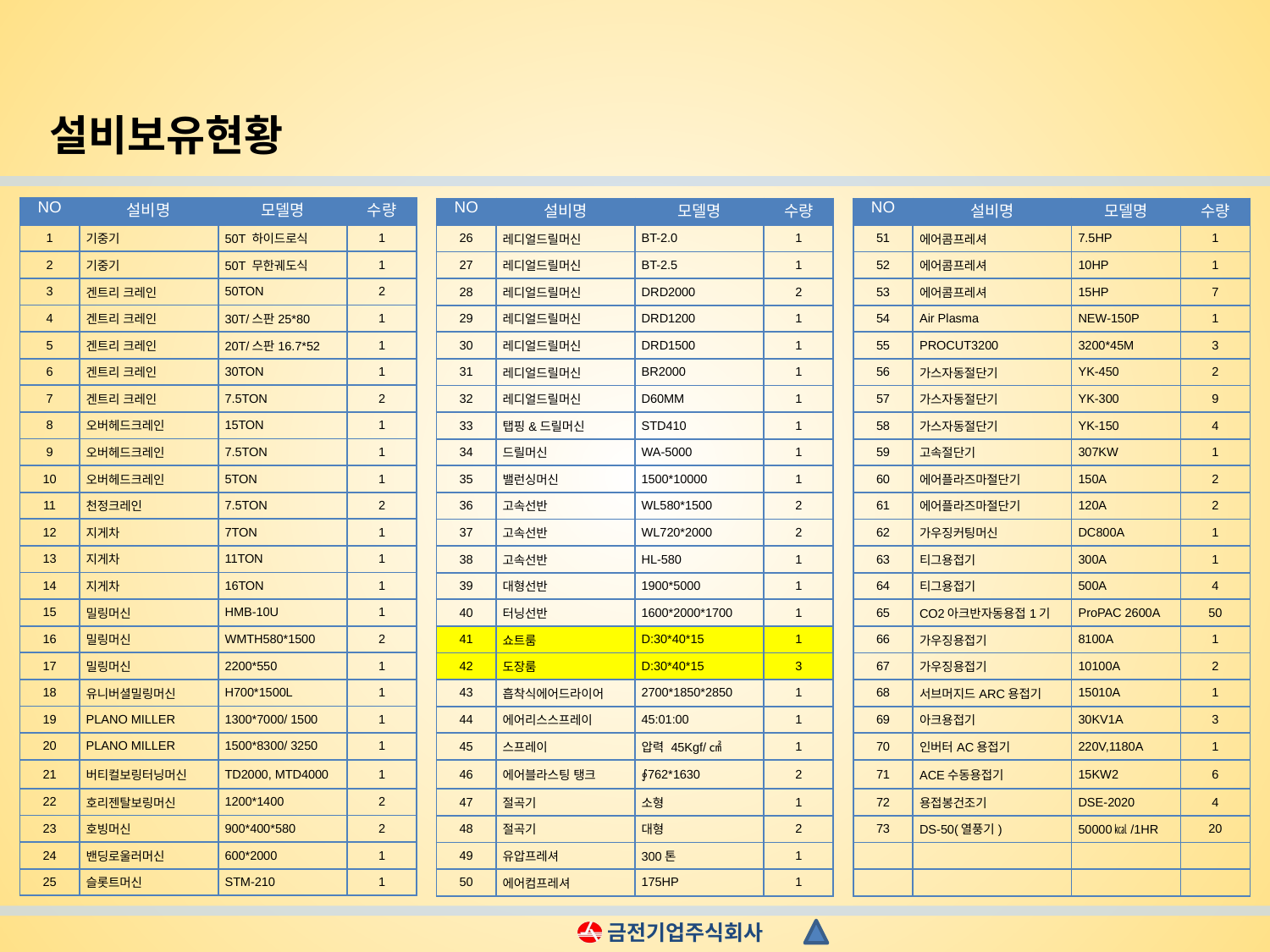

설비보유현황

| NO | 설비명 | 모델명 | 수량 |
| --- | --- | --- | --- |
| 1 | 기중기 | 50T 하이드로식 | 1 |
| 2 | 기중기 | 50T 무한궤도식 | 1 |
| 3 | 겐트리 크레인 | 50TON | 2 |
| 4 | 겐트리 크레인 | 30T/스판25\*80 | 1 |
| 5 | 겐트리 크레인 | 20T/스판16.7\*52 | 1 |
| 6 | 겐트리 크레인 | 30TON | 1 |
| 7 | 겐트리 크레인 | 7.5TON | 2 |
| 8 | 오버헤드크레인 | 15TON | 1 |
| 9 | 오버헤드크레인 | 7.5TON | 1 |
| 10 | 오버헤드크레인 | 5TON | 1 |
| 11 | 천정크레인 | 7.5TON | 2 |
| 12 | 지게차 | 7TON | 1 |
| 13 | 지게차 | 11TON | 1 |
| 14 | 지게차 | 16TON | 1 |
| 15 | 밀링머신 | HMB-10U | 1 |
| 16 | 밀링머신 | WMTH580\*1500 | 2 |
| 17 | 밀링머신 | 2200\*550 | 1 |
| 18 | 유니버셜밀링머신 | H700\*1500L | 1 |
| 19 | PLANO MILLER | 1300\*7000/ 1500 | 1 |
| 20 | PLANO MILLER | 1500\*8300/ 3250 | 1 |
| 21 | 버티컬보링터닝머신 | TD2000, MTD4000 | 1 |
| 22 | 호리젠탈보링머신 | 1200\*1400 | 2 |
| 23 | 호빙머신 | 900\*400\*580 | 2 |
| 24 | 밴딩로울러머신 | 600\*2000 | 1 |
| 25 | 슬롯트머신 | STM-210 | 1 |
| NO | 설비명 | 모델명 | 수량 |
| --- | --- | --- | --- |
| 26 | 레디얼드릴머신 | BT-2.0 | 1 |
| 27 | 레디얼드릴머신 | BT-2.5 | 1 |
| 28 | 레디얼드릴머신 | DRD2000 | 2 |
| 29 | 레디얼드릴머신 | DRD1200 | 1 |
| 30 | 레디얼드릴머신 | DRD1500 | 1 |
| 31 | 레디얼드릴머신 | BR2000 | 1 |
| 32 | 레디얼드릴머신 | D60MM | 1 |
| 33 | 탭핑&드릴머신 | STD410 | 1 |
| 34 | 드릴머신 | WA-5000 | 1 |
| 35 | 밸런싱머신 | 1500\*10000 | 1 |
| 36 | 고속선반 | WL580\*1500 | 2 |
| 37 | 고속선반 | WL720\*2000 | 2 |
| 38 | 고속선반 | HL-580 | 1 |
| 39 | 대형선반 | 1900\*5000 | 1 |
| 40 | 터닝선반 | 1600\*2000\*1700 | 1 |
| 41 | 쇼트룸 | D:30\*40\*15 | 1 |
| 42 | 도장룸 | D:30\*40\*15 | 3 |
| 43 | 흡착식에어드라이어 | 2700\*1850\*2850 | 1 |
| 44 | 에어리스스프레이 | 45:01:00 | 1 |
| 45 | 스프레이 | 압력 45Kgf/㎠ | 1 |
| 46 | 에어블라스팅 탱크 | ∮762\*1630 | 2 |
| 47 | 절곡기 | 소형 | 1 |
| 48 | 절곡기 | 대형 | 2 |
| 49 | 유압프레셔 | 300톤 | 1 |
| 50 | 에어컴프레셔 | 175HP | 1 |
| NO | 설비명 | 모델명 | 수량 |
| --- | --- | --- | --- |
| 51 | 에어콤프레셔 | 7.5HP | 1 |
| 52 | 에어콤프레셔 | 10HP | 1 |
| 53 | 에어콤프레셔 | 15HP | 7 |
| 54 | Air Plasma | NEW-150P | 1 |
| 55 | PROCUT3200 | 3200\*45M | 3 |
| 56 | 가스자동절단기 | YK-450 | 2 |
| 57 | 가스자동절단기 | YK-300 | 9 |
| 58 | 가스자동절단기 | YK-150 | 4 |
| 59 | 고속절단기 | 307KW | 1 |
| 60 | 에어플라즈마절단기 | 150A | 2 |
| 61 | 에어플라즈마절단기 | 120A | 2 |
| 62 | 가우징커팅머신 | DC800A | 1 |
| 63 | 티그용접기 | 300A | 1 |
| 64 | 티그용접기 | 500A | 4 |
| 65 | CO2아크반자동용접1기 | ProPAC 2600A | 50 |
| 66 | 가우징용접기 | 8100A | 1 |
| 67 | 가우징용접기 | 10100A | 2 |
| 68 | 서브머지드ARC용접기 | 15010A | 1 |
| 69 | 아크용접기 | 30KV1A | 3 |
| 70 | 인버터AC용접기 | 220V,1180A | 1 |
| 71 | ACE수동용접기 | 15KW2 | 6 |
| 72 | 용접봉건조기 | DSE-2020 | 4 |
| 73 | DS-50(열풍기) | 50000㎉/1HR | 20 |
|  |  |  |  |
|  |  |  |  |

금전기업주식회사